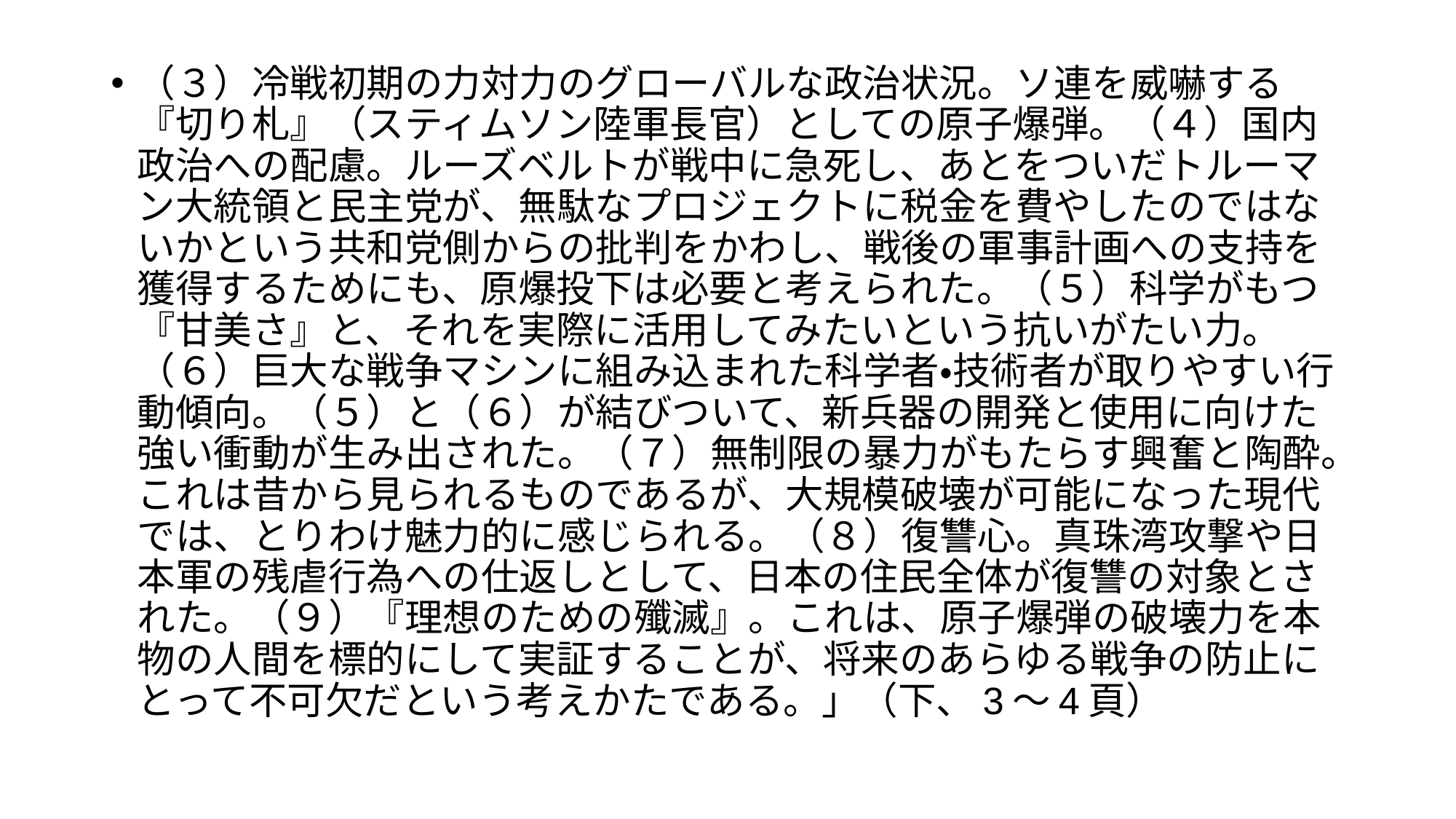

#
（３）冷戦初期の力対力のグローバルな政治状況。ソ連を威嚇する『切り札』（スティムソン陸軍長官）としての原子爆弾。（４）国内政治への配慮。ルーズベルトが戦中に急死し、あとをついだトルーマン大統領と民主党が、無駄なプロジェクトに税金を費やしたのではないかという共和党側からの批判をかわし、戦後の軍事計画への支持を獲得するためにも、原爆投下は必要と考えられた。（５）科学がもつ『甘美さ』と、それを実際に活用してみたいという抗いがたい力。（６）巨大な戦争マシンに組み込まれた科学者・技術者が取りやすい行動傾向。（５）と（６）が結びついて、新兵器の開発と使用に向けた強い衝動が生み出された。（７）無制限の暴力がもたらす興奮と陶酔。これは昔から見られるものであるが、大規模破壊が可能になった現代では、とりわけ魅力的に感じられる。（８）復讐心。真珠湾攻撃や日本軍の残虐行為への仕返しとして、日本の住民全体が復讐の対象とされた。（９）『理想のための殲滅』。これは、原子爆弾の破壊力を本物の人間を標的にして実証することが、将来のあらゆる戦争の防止にとって不可欠だという考えかたである。」（下、3～4頁）